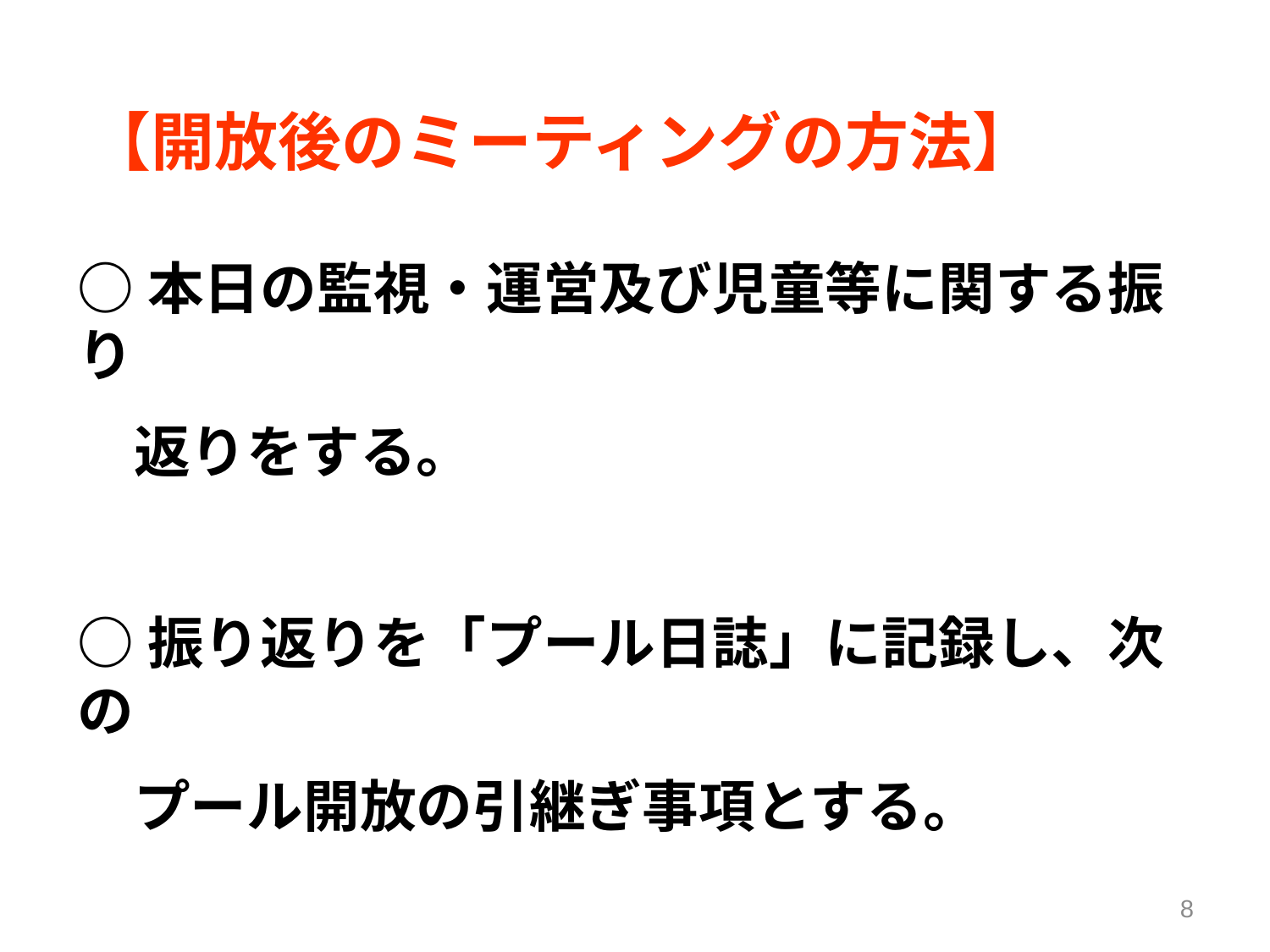

【開放後のミーティングの方法】
○本日の監視・運営及び児童等に関する振り
　返りをする。

○振り返りを「プール日誌」に記録し、次の
　プール開放の引継ぎ事項とする。
8